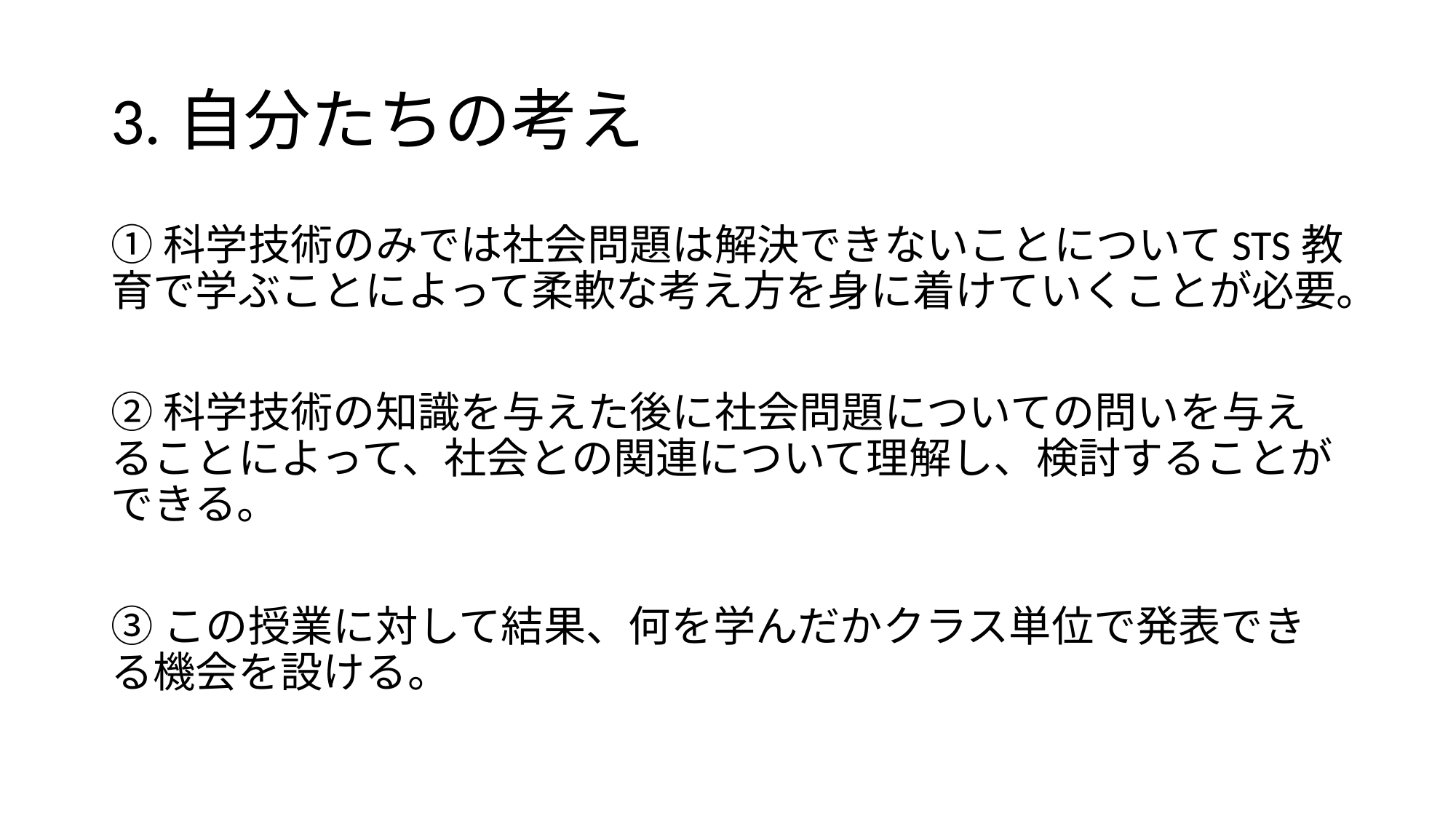

# 3.自分たちの考え
①科学技術のみでは社会問題は解決できないことについてSTS教育で学ぶことによって柔軟な考え方を身に着けていくことが必要。

②科学技術の知識を与えた後に社会問題についての問いを与えることによって、社会との関連について理解し、検討することができる。

③この授業に対して結果、何を学んだかクラス単位で発表できる機会を設ける。